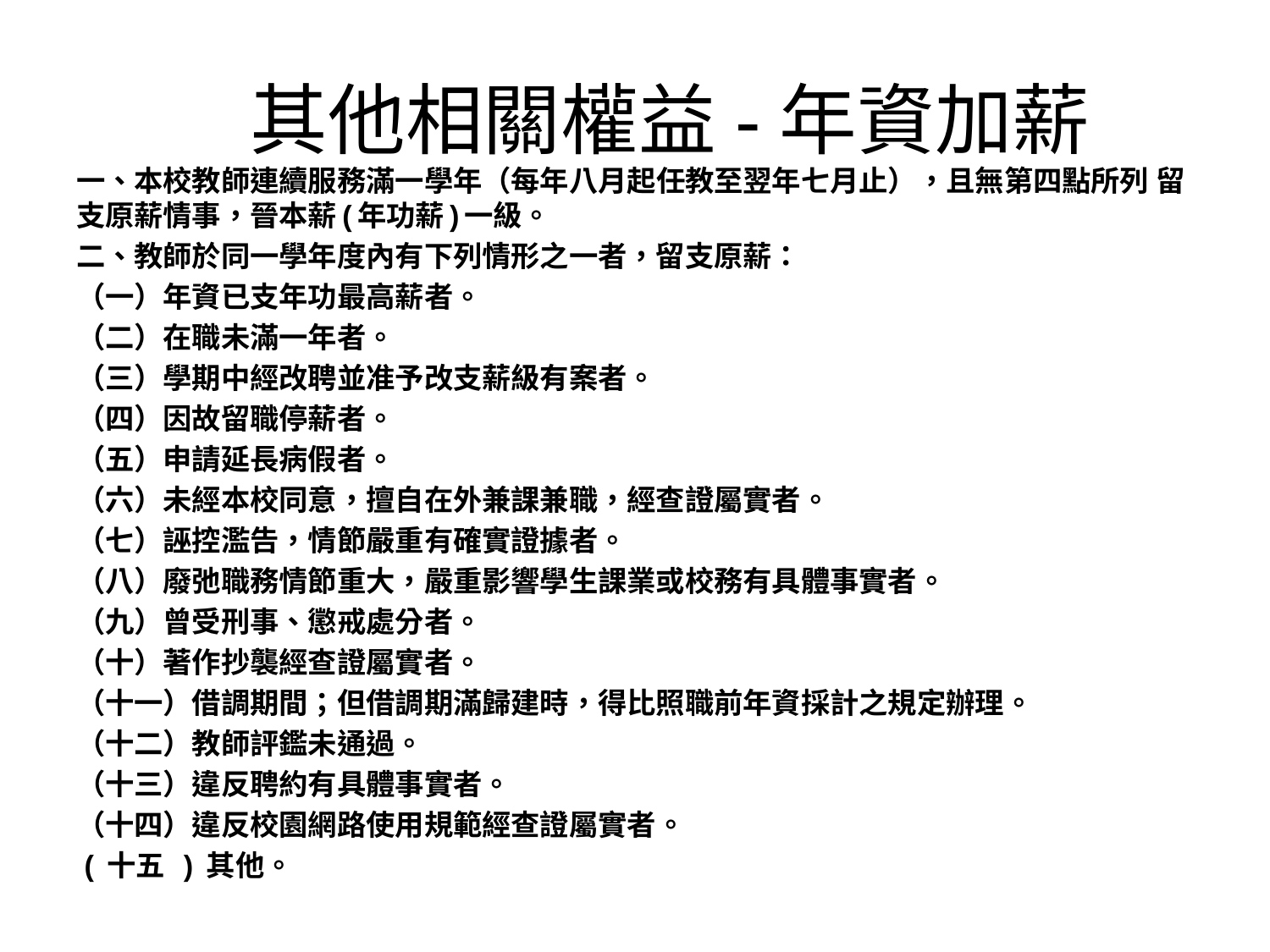

# 其他相關權益-年資加薪
一、本校教師連續服務滿一學年（每年八月起任教至翌年七月止），且無第四點所列 留支原薪情事，晉本薪(年功薪)一級。
二、教師於同一學年度內有下列情形之一者，留支原薪：
（一）年資已支年功最高薪者。
（二）在職未滿一年者。
（三）學期中經改聘並准予改支薪級有案者。
（四）因故留職停薪者。
（五）申請延長病假者。
（六）未經本校同意，擅自在外兼課兼職，經查證屬實者。
（七）誣控濫告，情節嚴重有確實證據者。
（八）廢弛職務情節重大，嚴重影響學生課業或校務有具體事實者。
（九）曾受刑事、懲戒處分者。
（十）著作抄襲經查證屬實者。
（十一）借調期間；但借調期滿歸建時，得比照職前年資採計之規定辦理。
（十二）教師評鑑未通過。
（十三）違反聘約有具體事實者。
（十四）違反校園網路使用規範經查證屬實者。
 ( 十五  ) 其他。